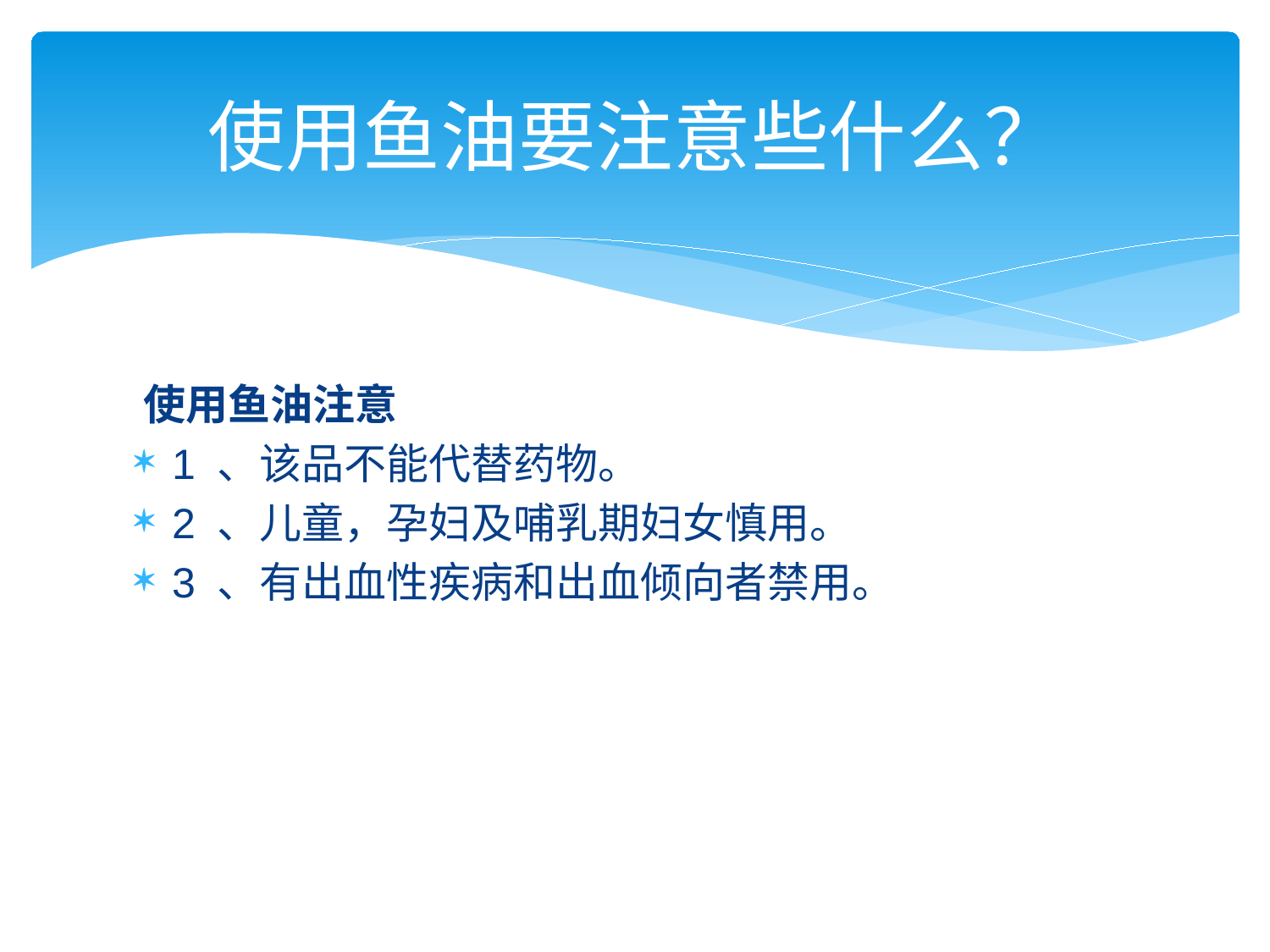

# 使用鱼油要注意些什么？
使用鱼油注意
1 、该品不能代替药物。
2 、儿童，孕妇及哺乳期妇女慎用。
3 、有出血性疾病和出血倾向者禁用。